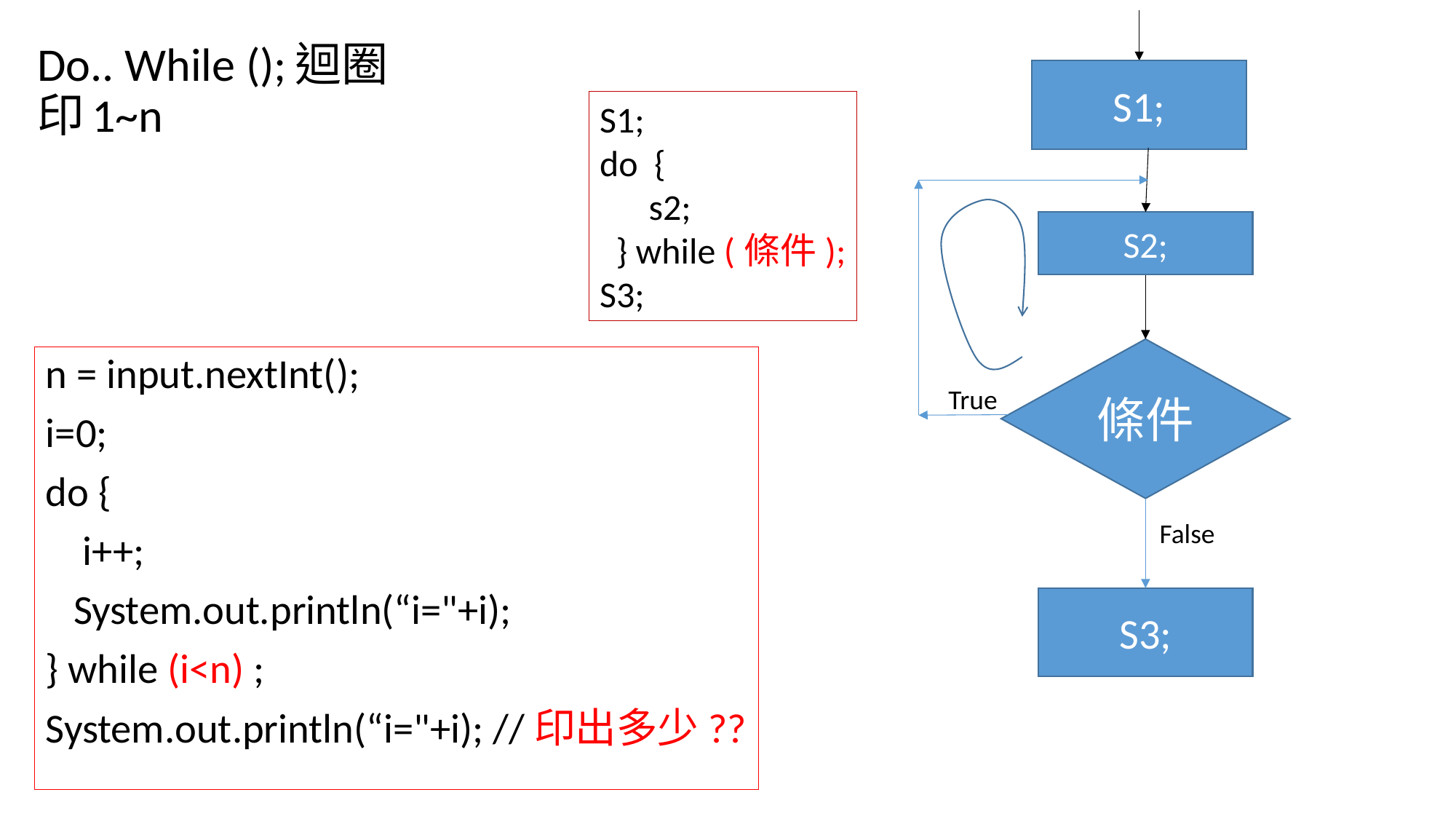

# Do.. While ();迴圈 印1~n
S1;
S1;
do  {
      s2;
  } while (條件);
S3;

S2;
條件
n = input.nextInt();
i=0;
do {
    i++;
   System.out.println(“i="+i);
} while (i<n) ;
System.out.println(“i="+i); //印出多少??

True

False

S3;